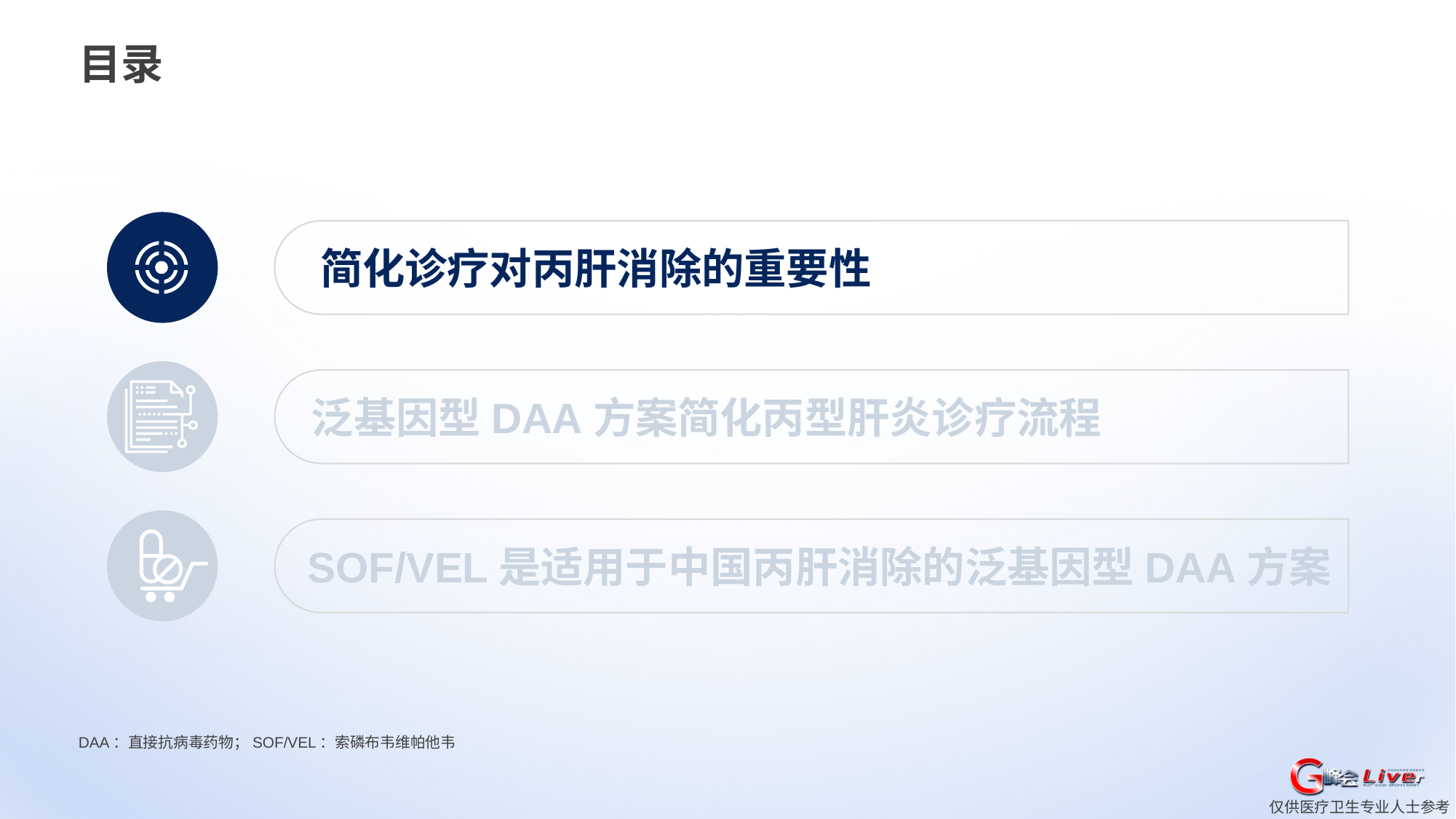

目录

简化诊疗对丙肝消除的重要性

泛基因型DAA方案简化丙型肝炎诊疗流程

SOF/VEL是适用于中国丙肝消除的泛基因型DAA方案
DAA：直接抗病毒药物；SOF/VEL：索磷布韦维帕他韦